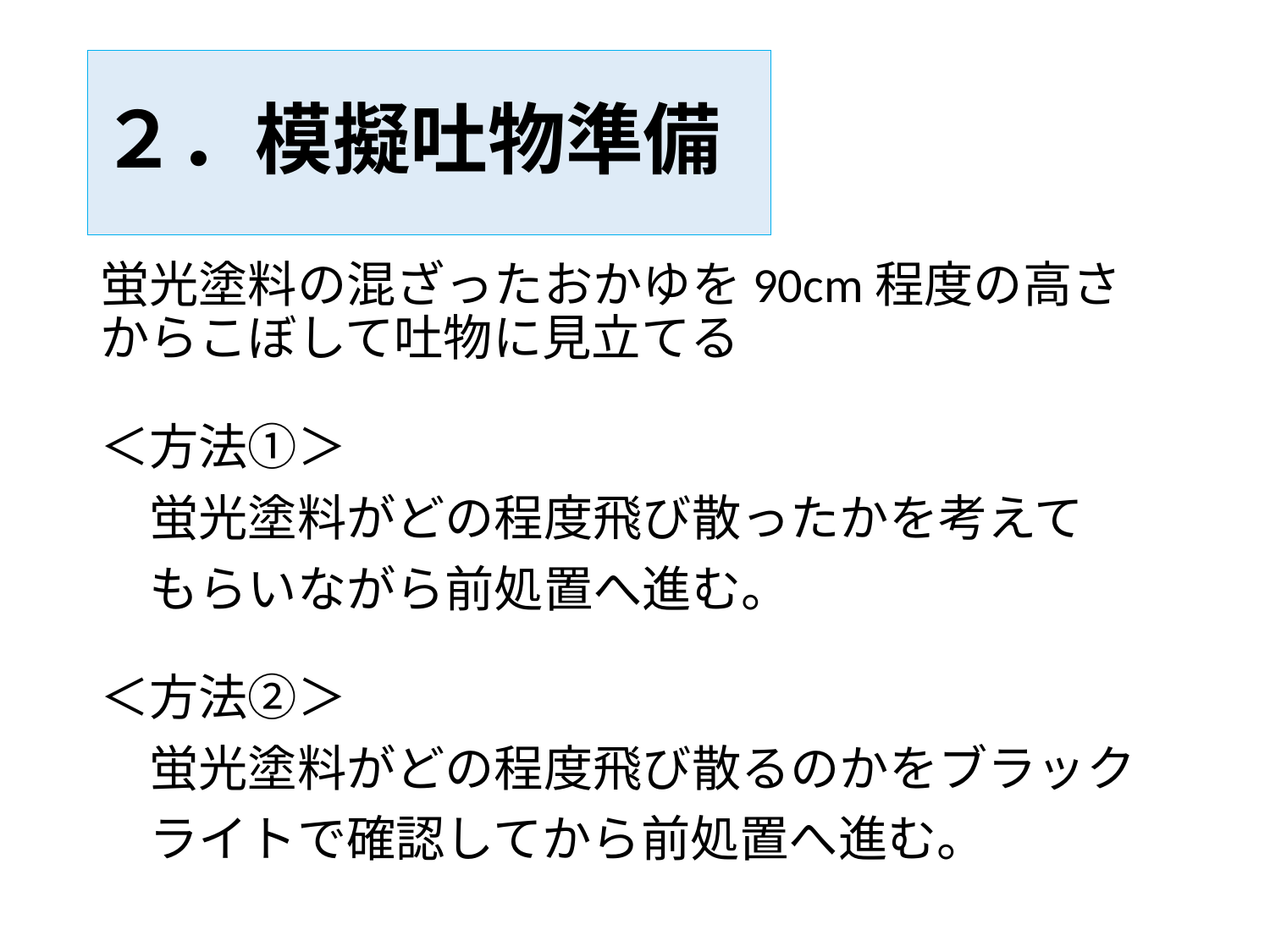

# ２．模擬吐物準備
蛍光塗料の混ざったおかゆを90cm程度の高さからこぼして吐物に見立てる

＜方法①＞
　蛍光塗料がどの程度飛び散ったかを考えて
　もらいながら前処置へ進む。

＜方法②＞
　蛍光塗料がどの程度飛び散るのかをブラック
　ライトで確認してから前処置へ進む。